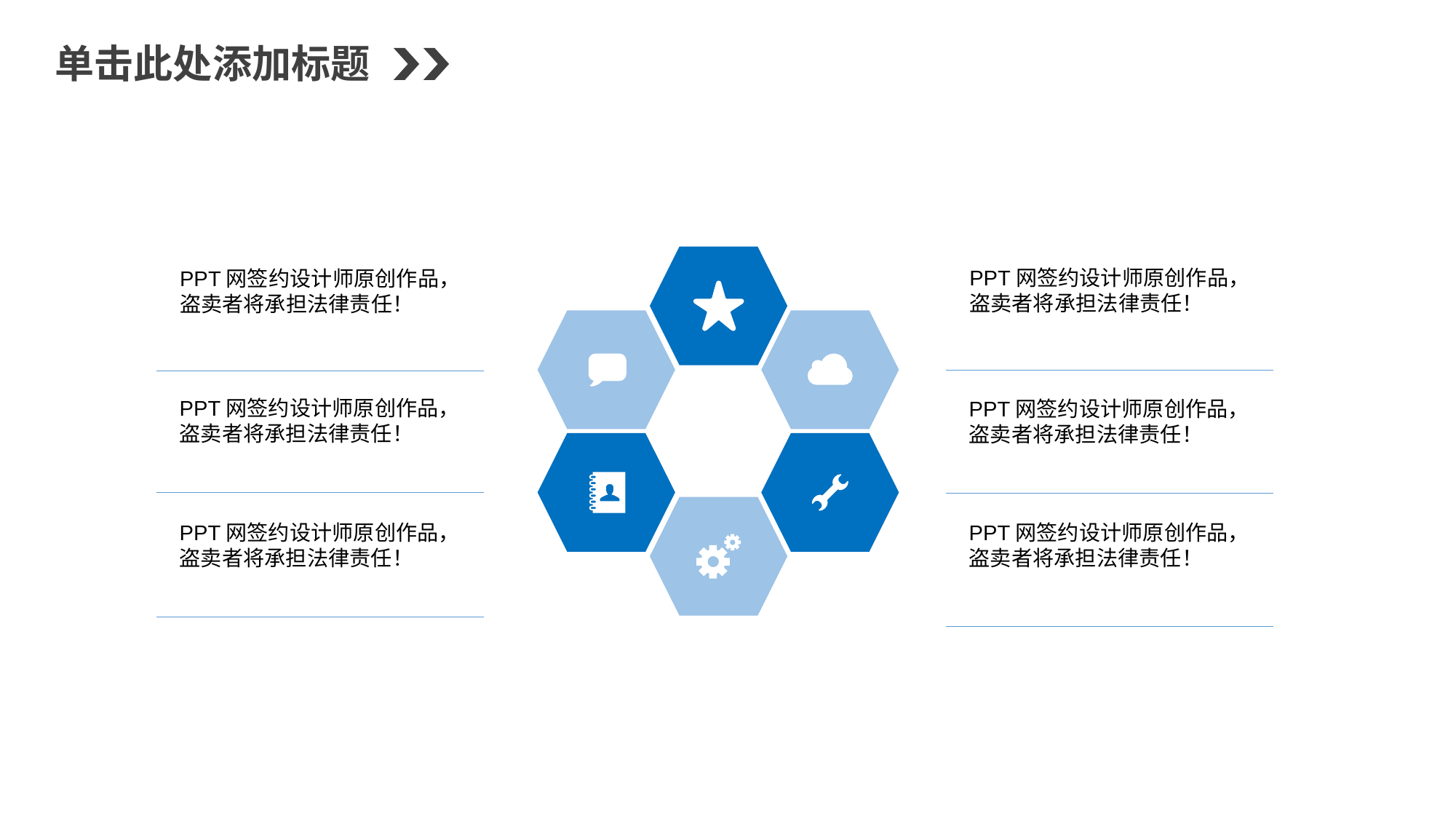

单击此处添加标题

PPT网签约设计师原创作品，盗卖者将承担法律责任！
PPT网签约设计师原创作品，盗卖者将承担法律责任！
PPT网签约设计师原创作品，盗卖者将承担法律责任！
PPT网签约设计师原创作品，盗卖者将承担法律责任！
PPT网签约设计师原创作品，盗卖者将承担法律责任！
PPT网签约设计师原创作品，盗卖者将承担法律责任！